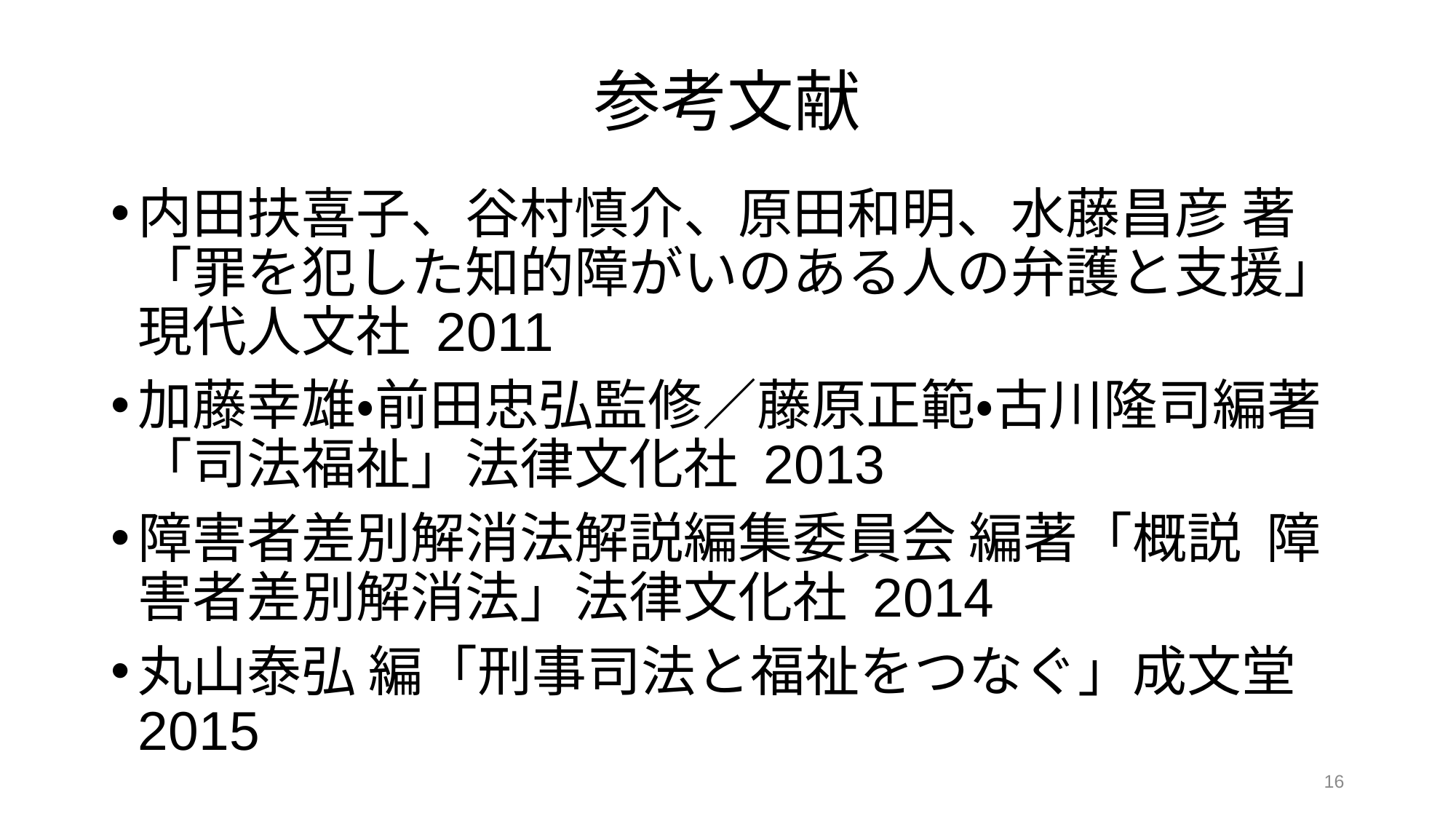

# 参考文献
内田扶喜子、谷村慎介、原田和明、水藤昌彦 著「罪を犯した知的障がいのある人の弁護と支援」現代人文社 2011
加藤幸雄・前田忠弘監修／藤原正範・古川隆司編著「司法福祉」法律文化社 2013
障害者差別解消法解説編集委員会 編著「概説  障害者差別解消法」法律文化社 2014
丸山泰弘 編「刑事司法と福祉をつなぐ」成文堂 2015
16